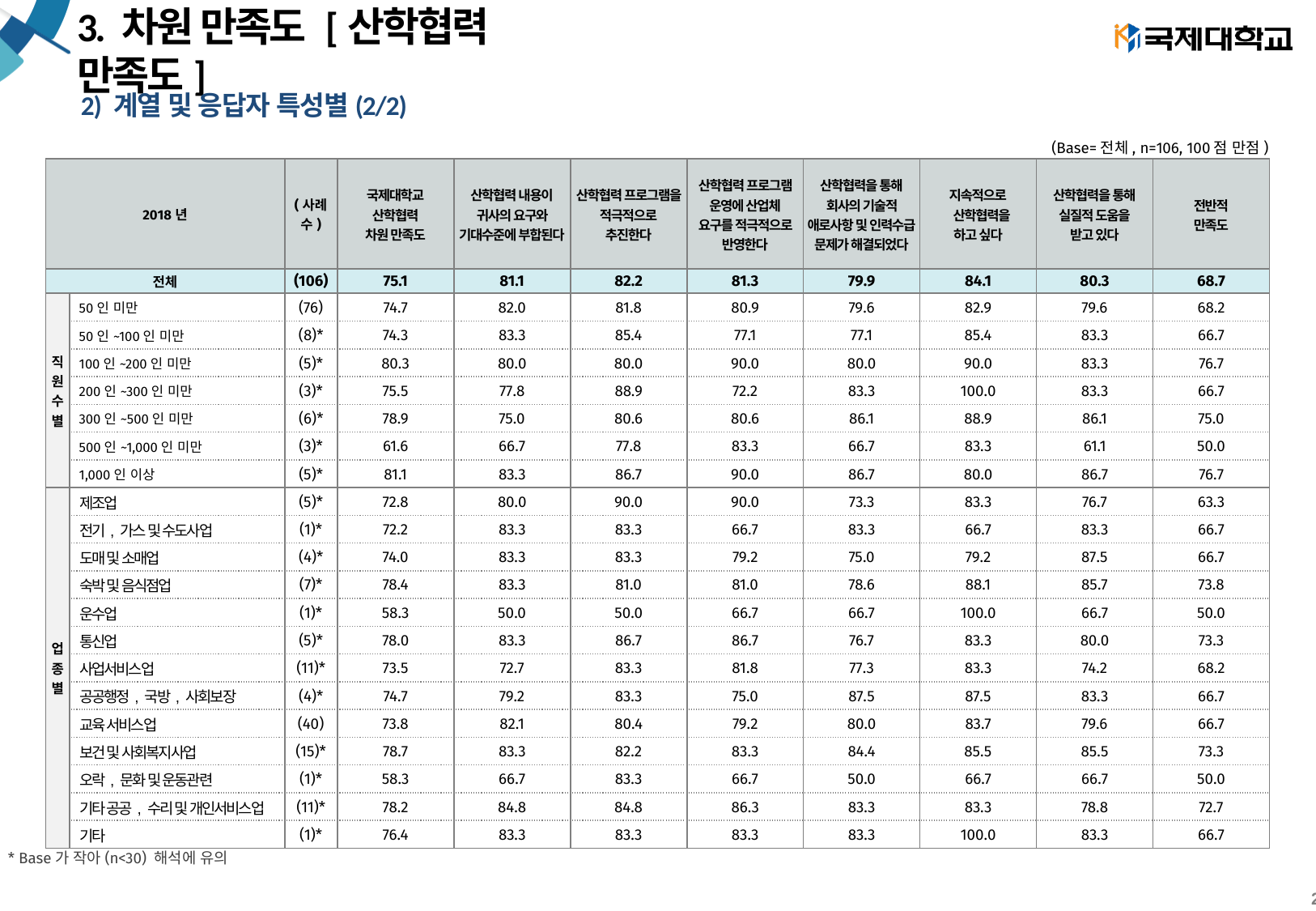

# 3. 차원 만족도 [산학협력 만족도]
2) 계열 및 응답자 특성별(2/2)
(Base=전체, n=106, 100점 만점)
| 2018년 |  | (사례수) | 국제대학교 산학협력 차원 만족도 | 산학협력 내용이 귀사의 요구와 기대수준에 부합된다 | 산학협력 프로그램을 적극적으로 추진한다 | 산학협력 프로그램 운영에 산업체 요구를 적극적으로 반영한다 | 산학협력을 통해 회사의 기술적 애로사항 및 인력수급 문제가 해결되었다 | 지속적으로 산학협력을 하고 싶다 | 산학협력을 통해 실질적 도움을 받고 있다 | 전반적 만족도 |
| --- | --- | --- | --- | --- | --- | --- | --- | --- | --- | --- |
| 전체 |  | (106) | 75.1 | 81.1 | 82.2 | 81.3 | 79.9 | 84.1 | 80.3 | 68.7 |
| 직원수별 | 50인 미만 | (76) | 74.7 | 82.0 | 81.8 | 80.9 | 79.6 | 82.9 | 79.6 | 68.2 |
|  | 50인~100인 미만 | (8)\* | 74.3 | 83.3 | 85.4 | 77.1 | 77.1 | 85.4 | 83.3 | 66.7 |
|  | 100인~200인 미만 | (5)\* | 80.3 | 80.0 | 80.0 | 90.0 | 80.0 | 90.0 | 83.3 | 76.7 |
|  | 200인~300인 미만 | (3)\* | 75.5 | 77.8 | 88.9 | 72.2 | 83.3 | 100.0 | 83.3 | 66.7 |
|  | 300인~500인 미만 | (6)\* | 78.9 | 75.0 | 80.6 | 80.6 | 86.1 | 88.9 | 86.1 | 75.0 |
|  | 500인~1,000인 미만 | (3)\* | 61.6 | 66.7 | 77.8 | 83.3 | 66.7 | 83.3 | 61.1 | 50.0 |
|  | 1,000인 이상 | (5)\* | 81.1 | 83.3 | 86.7 | 90.0 | 86.7 | 80.0 | 86.7 | 76.7 |
| 업종별 | 제조업 | (5)\* | 72.8 | 80.0 | 90.0 | 90.0 | 73.3 | 83.3 | 76.7 | 63.3 |
|  | 전기, 가스 및 수도사업 | (1)\* | 72.2 | 83.3 | 83.3 | 66.7 | 83.3 | 66.7 | 83.3 | 66.7 |
|  | 도매 및 소매업 | (4)\* | 74.0 | 83.3 | 83.3 | 79.2 | 75.0 | 79.2 | 87.5 | 66.7 |
|  | 숙박 및 음식점업 | (7)\* | 78.4 | 83.3 | 81.0 | 81.0 | 78.6 | 88.1 | 85.7 | 73.8 |
|  | 운수업 | (1)\* | 58.3 | 50.0 | 50.0 | 66.7 | 66.7 | 100.0 | 66.7 | 50.0 |
|  | 통신업 | (5)\* | 78.0 | 83.3 | 86.7 | 86.7 | 76.7 | 83.3 | 80.0 | 73.3 |
|  | 사업서비스업 | (11)\* | 73.5 | 72.7 | 83.3 | 81.8 | 77.3 | 83.3 | 74.2 | 68.2 |
|  | 공공행정, 국방, 사회보장 | (4)\* | 74.7 | 79.2 | 83.3 | 75.0 | 87.5 | 87.5 | 83.3 | 66.7 |
|  | 교육 서비스업 | (40) | 73.8 | 82.1 | 80.4 | 79.2 | 80.0 | 83.7 | 79.6 | 66.7 |
|  | 보건 및 사회복지사업 | (15)\* | 78.7 | 83.3 | 82.2 | 83.3 | 84.4 | 85.5 | 85.5 | 73.3 |
|  | 오락, 문화 및 운동관련 | (1)\* | 58.3 | 66.7 | 83.3 | 66.7 | 50.0 | 66.7 | 66.7 | 50.0 |
|  | 기타 공공, 수리 및 개인서비스업 | (11)\* | 78.2 | 84.8 | 84.8 | 86.3 | 83.3 | 83.3 | 78.8 | 72.7 |
|  | 기타 | (1)\* | 76.4 | 83.3 | 83.3 | 83.3 | 83.3 | 100.0 | 83.3 | 66.7 |
* Base가 작아(n<30) 해석에 유의